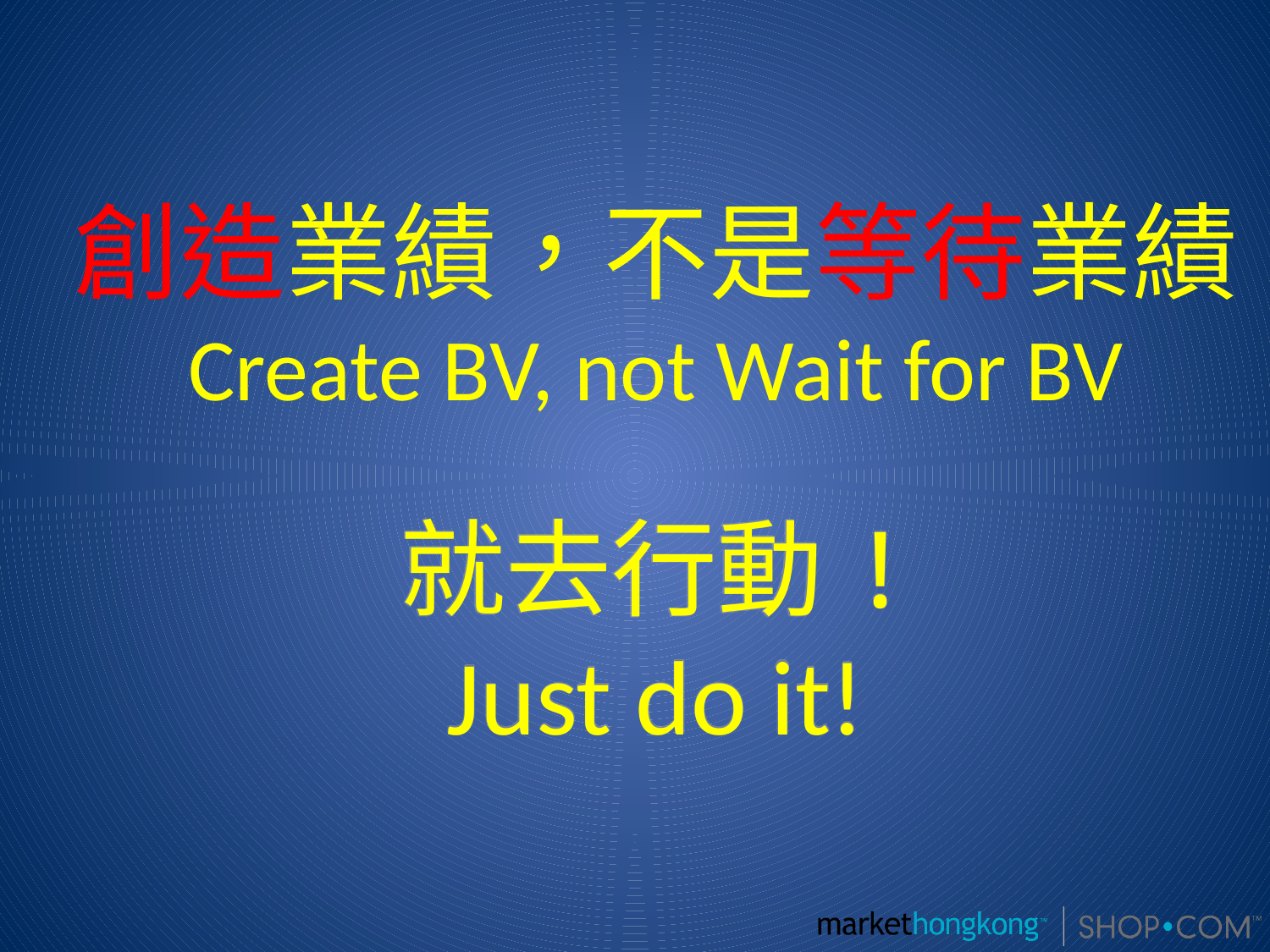

# 創造業績，不是等待業績 Create BV, not Wait for BV

就去行動!
Just do it!